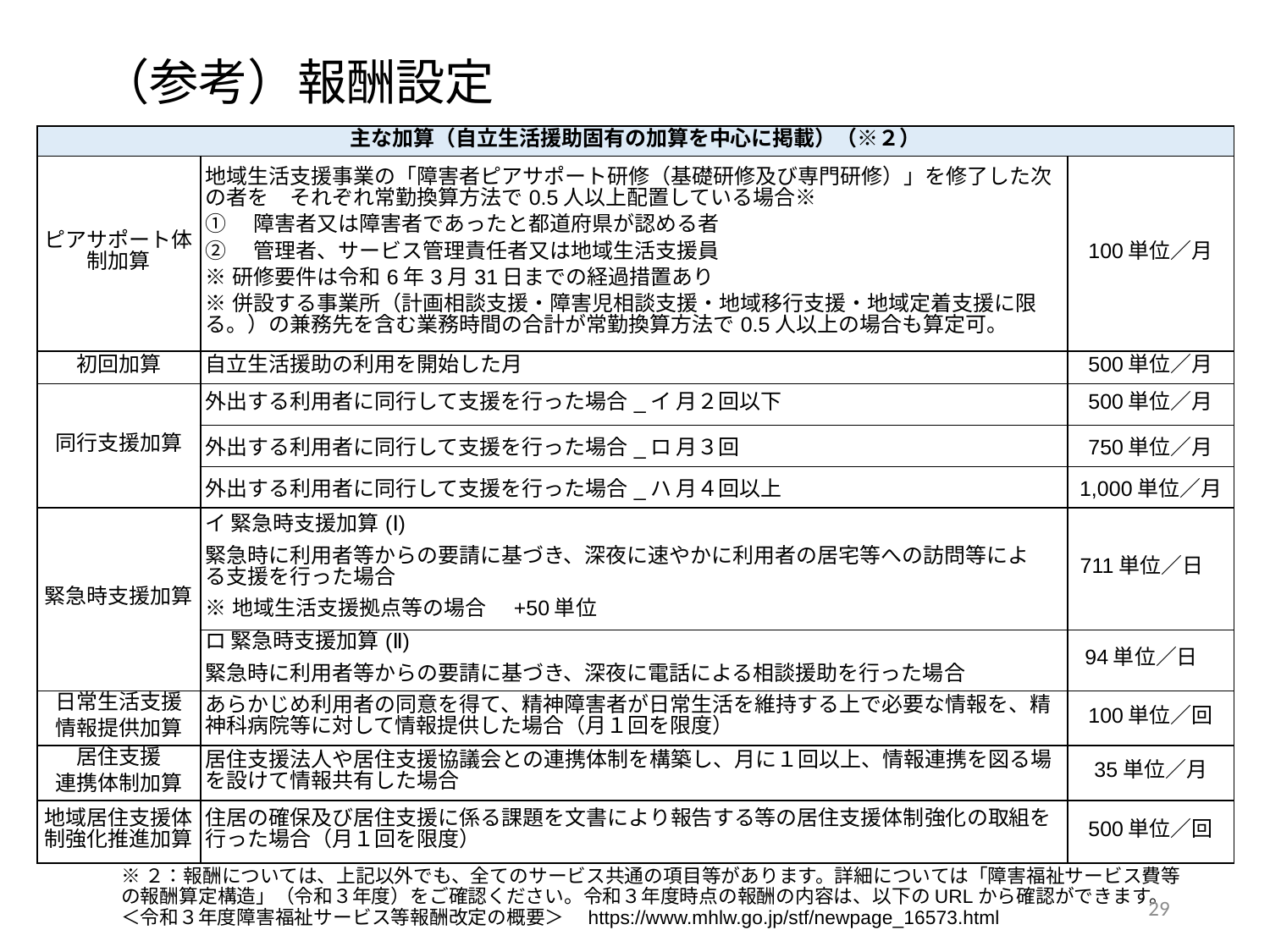

（参考）報酬設定
| 主な加算（自立生活援助固有の加算を中心に掲載）（※２） |  |  |
| --- | --- | --- |
| ピアサポート体制加算 | 地域生活支援事業の「障害者ピアサポート研修（基礎研修及び専門研修）」を修了した次の者を　それぞれ常勤換算方法で0.5人以上配置している場合※ ①　障害者又は障害者であったと都道府県が認める者 ②　管理者、サービス管理責任者又は地域生活支援員 ※研修要件は令和6年3月31日までの経過措置あり ※併設する事業所（計画相談支援・障害児相談支援・地域移行支援・地域定着支援に限る。）の兼務先を含む業務時間の合計が常勤換算方法で0.5人以上の場合も算定可。 | 100単位／月 |
| 初回加算 | 自立生活援助の利用を開始した月 | 500単位／月 |
| 同行支援加算 | 外出する利用者に同行して支援を行った場合\_イ 月２回以下 | 500単位／月 |
|  | 外出する利用者に同行して支援を行った場合\_ロ 月３回 | 750単位／月 |
|  | 外出する利用者に同行して支援を行った場合\_ハ 月４回以上 | 1,000単位／月 |
| 緊急時支援加算 | イ 緊急時支援加算(Ⅰ) 緊急時に利用者等からの要請に基づき、深夜に速やかに利用者の居宅等への訪問等による支援を行った場合 ※地域生活支援拠点等の場合　+50単位 | 711単位／日 |
|  | ロ 緊急時支援加算(Ⅱ) 緊急時に利用者等からの要請に基づき、深夜に電話による相談援助を行った場合 | 94単位／日 |
| 日常生活支援 情報提供加算 | あらかじめ利用者の同意を得て、精神障害者が日常生活を維持する上で必要な情報を、精神科病院等に対して情報提供した場合（月１回を限度） | 100単位／回 |
| 居住支援 連携体制加算 | 居住支援法人や居住支援協議会との連携体制を構築し、月に１回以上、情報連携を図る場を設けて情報共有した場合 | 35単位／月 |
| 地域居住支援体制強化推進加算 | 住居の確保及び居住支援に係る課題を文書により報告する等の居住支援体制強化の取組を行った場合（月１回を限度） | 500単位／回 |

※２：報酬については、上記以外でも、全てのサービス共通の項目等があります。詳細については「障害福祉サービス費等の報酬算定構造」（令和３年度）をご確認ください。令和３年度時点の報酬の内容は、以下のURLから確認ができます。
＜令和３年度障害福祉サービス等報酬改定の概要＞　https://www.mhlw.go.jp/stf/newpage_16573.html
29